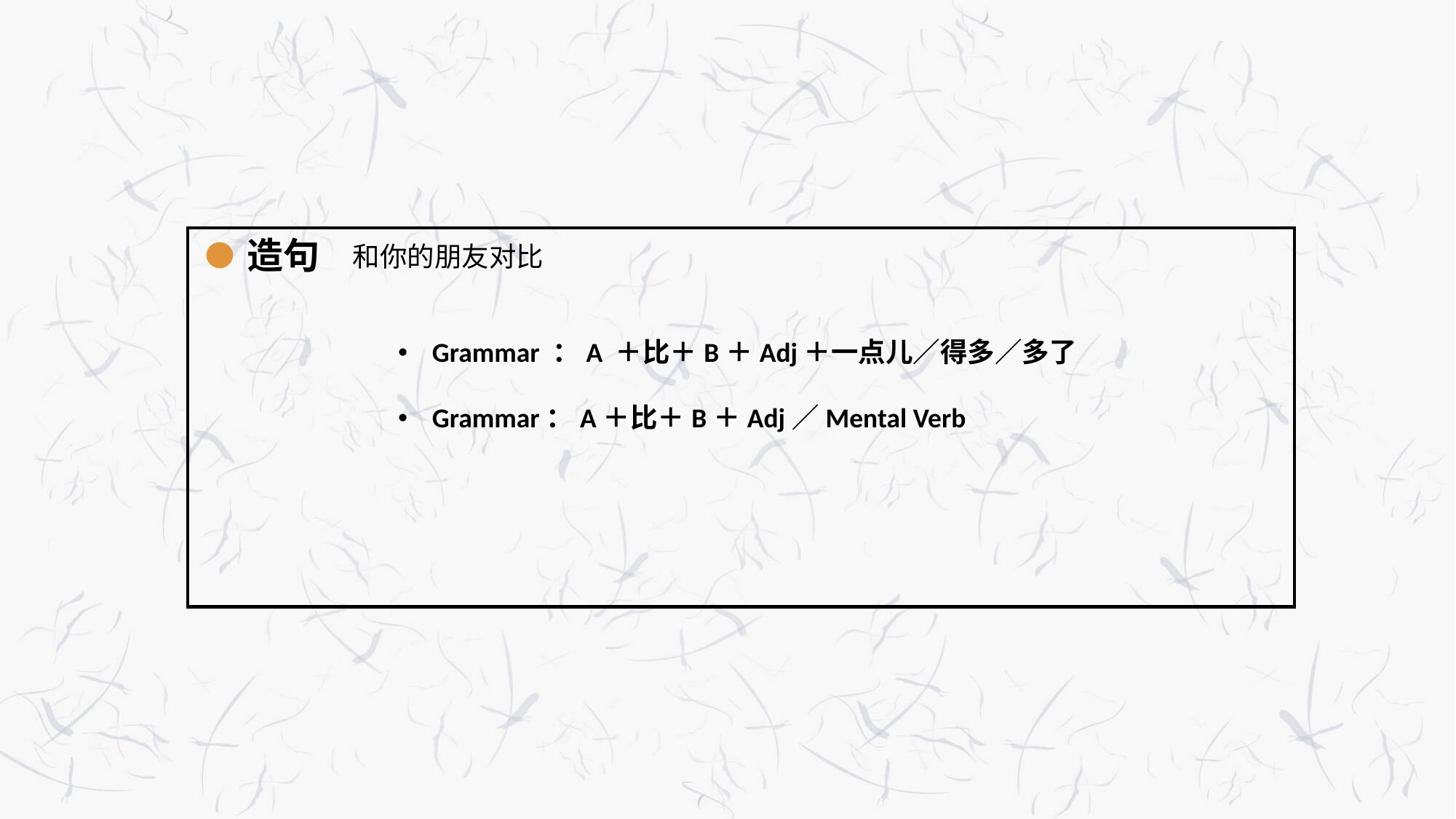

造句
）
和你的朋友对比

Grammar ：A ＋比＋B＋Adj＋一点儿／得多／多了

Grammar：A＋比＋B＋Adj／Mental Verb